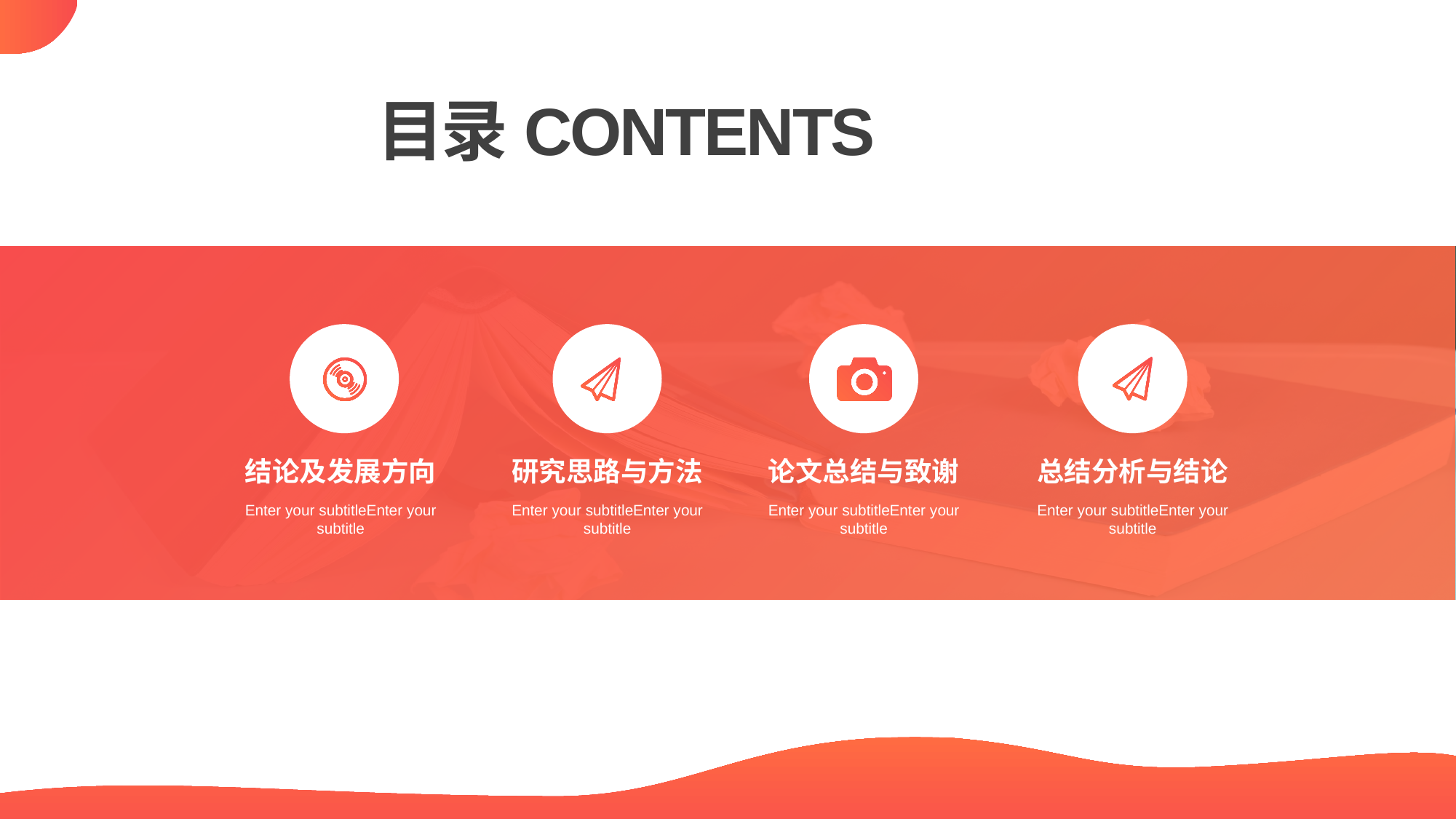

目录CONTENTS

结论及发展方向
研究思路与方法
论文总结与致谢
总结分析与结论
Enter your subtitleEnter your subtitle
Enter your subtitleEnter your subtitle
Enter your subtitleEnter your subtitle
Enter your subtitleEnter your subtitle